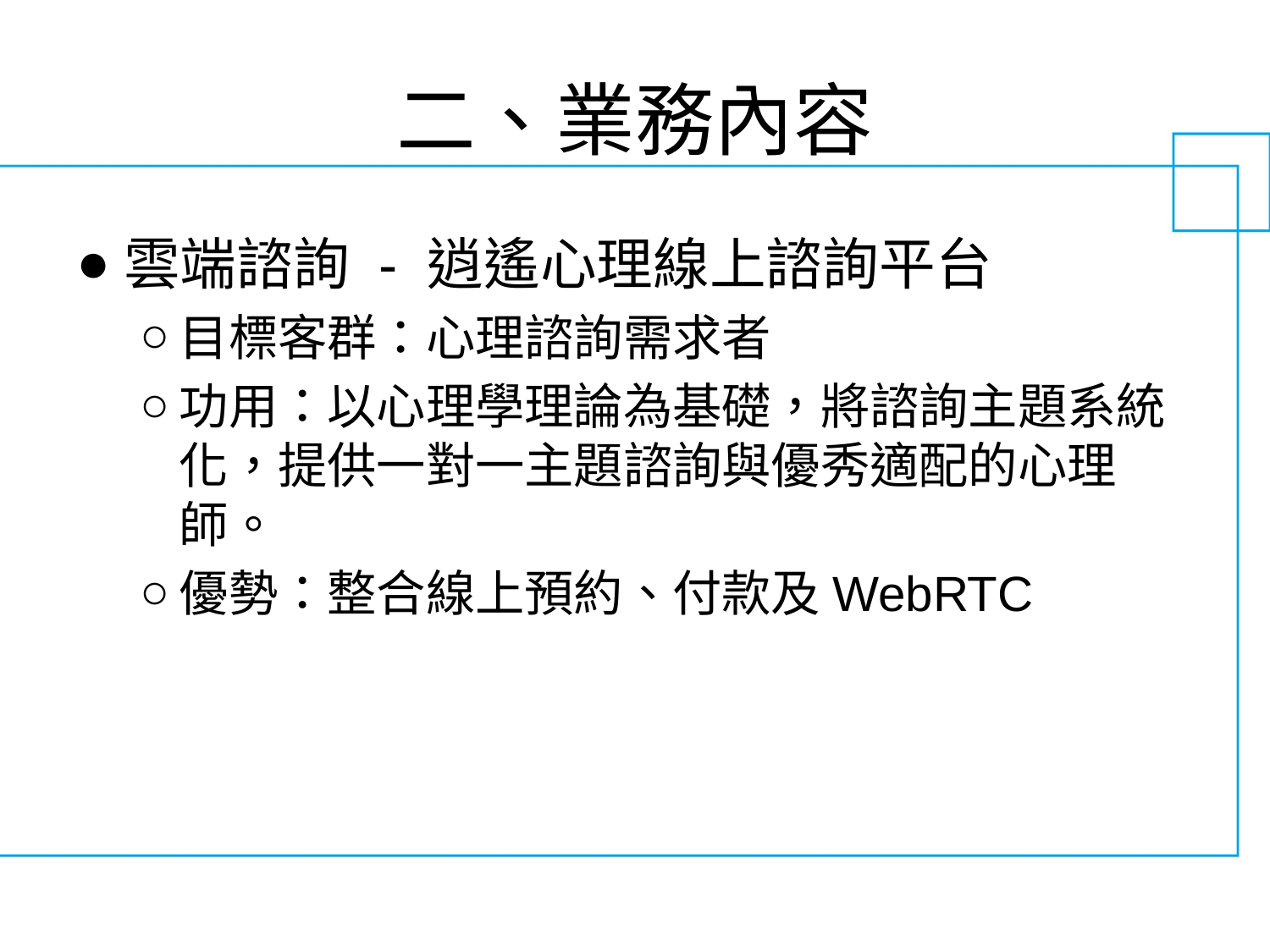

# 二、業務內容
雲端諮詢 - 逍遙心理線上諮詢平台
目標客群：心理諮詢需求者
功用：以心理學理論為基礎，將諮詢主題系統化，提供一對一主題諮詢與優秀適配的心理師。
優勢：整合線上預約、付款及WebRTC